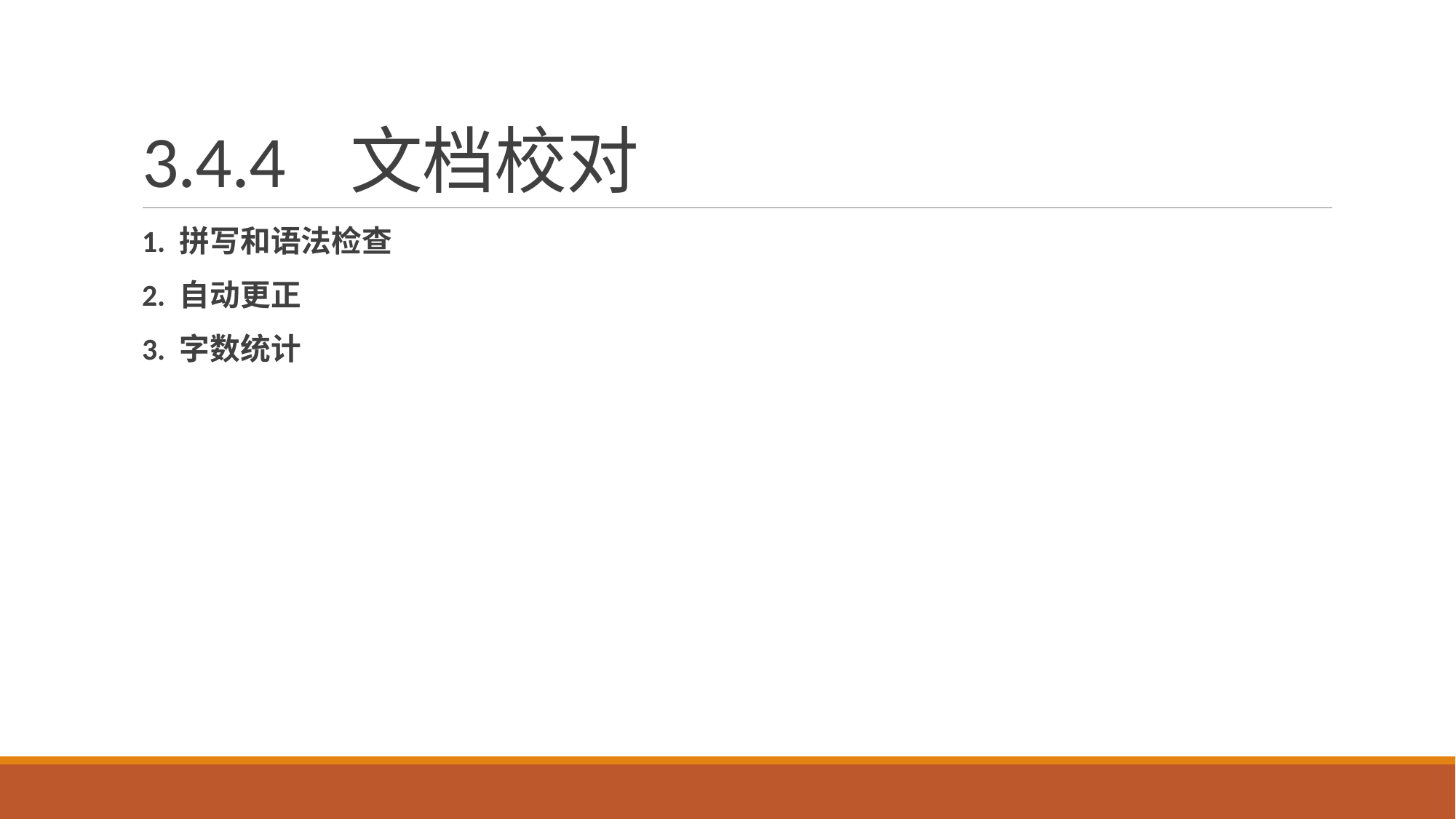

# 3.4.4   文档校对
1. 拼写和语法检查
2. 自动更正
3. 字数统计